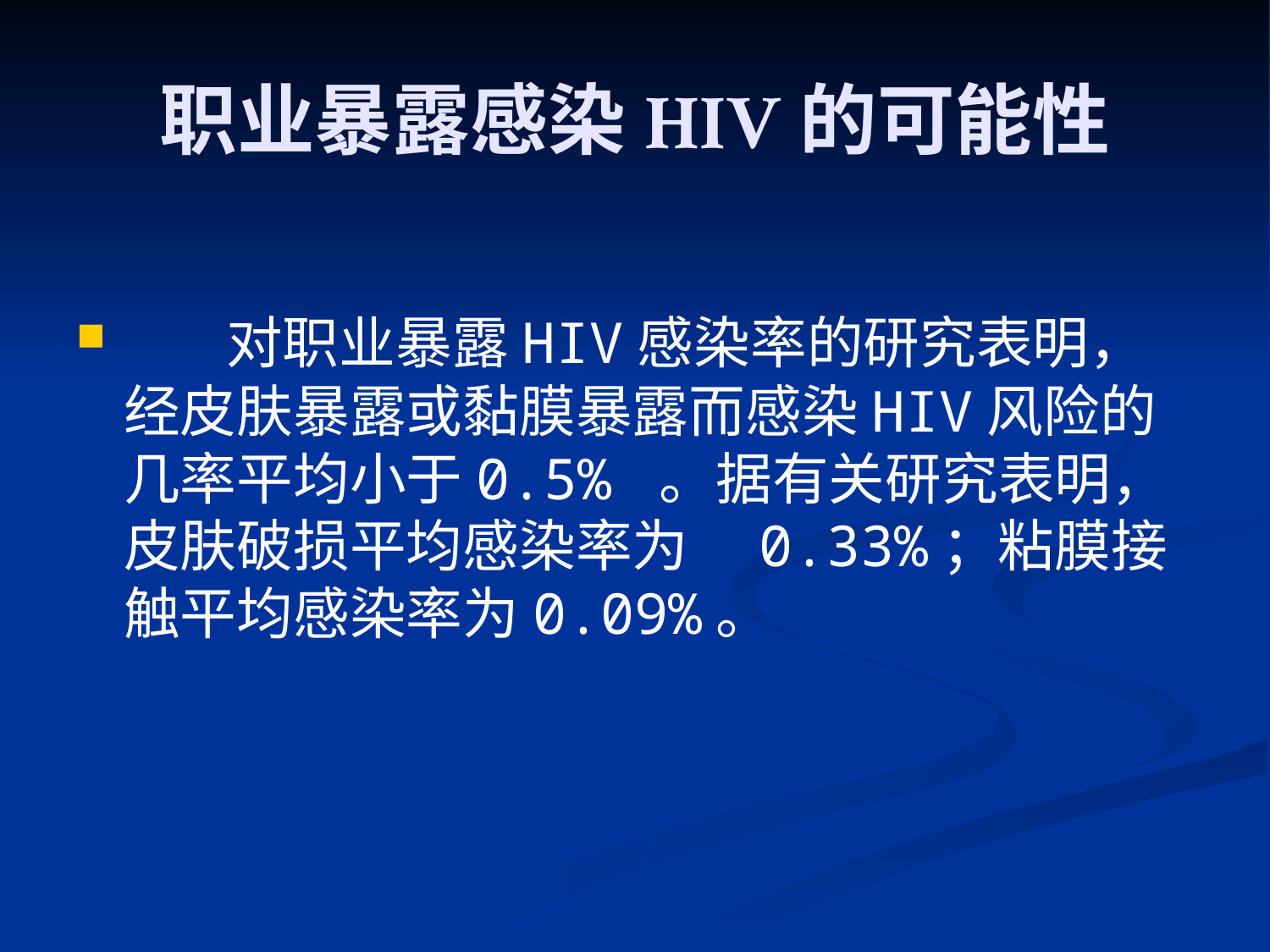

# 职业暴露感染HIV的可能性

       对职业暴露HIV感染率的研究表明，经皮肤暴露或黏膜暴露而感染HIV风险的几率平均小于0.5% 。据有关研究表明，皮肤破损平均感染率为	0.33%；粘膜接触平均感染率为0.09%。